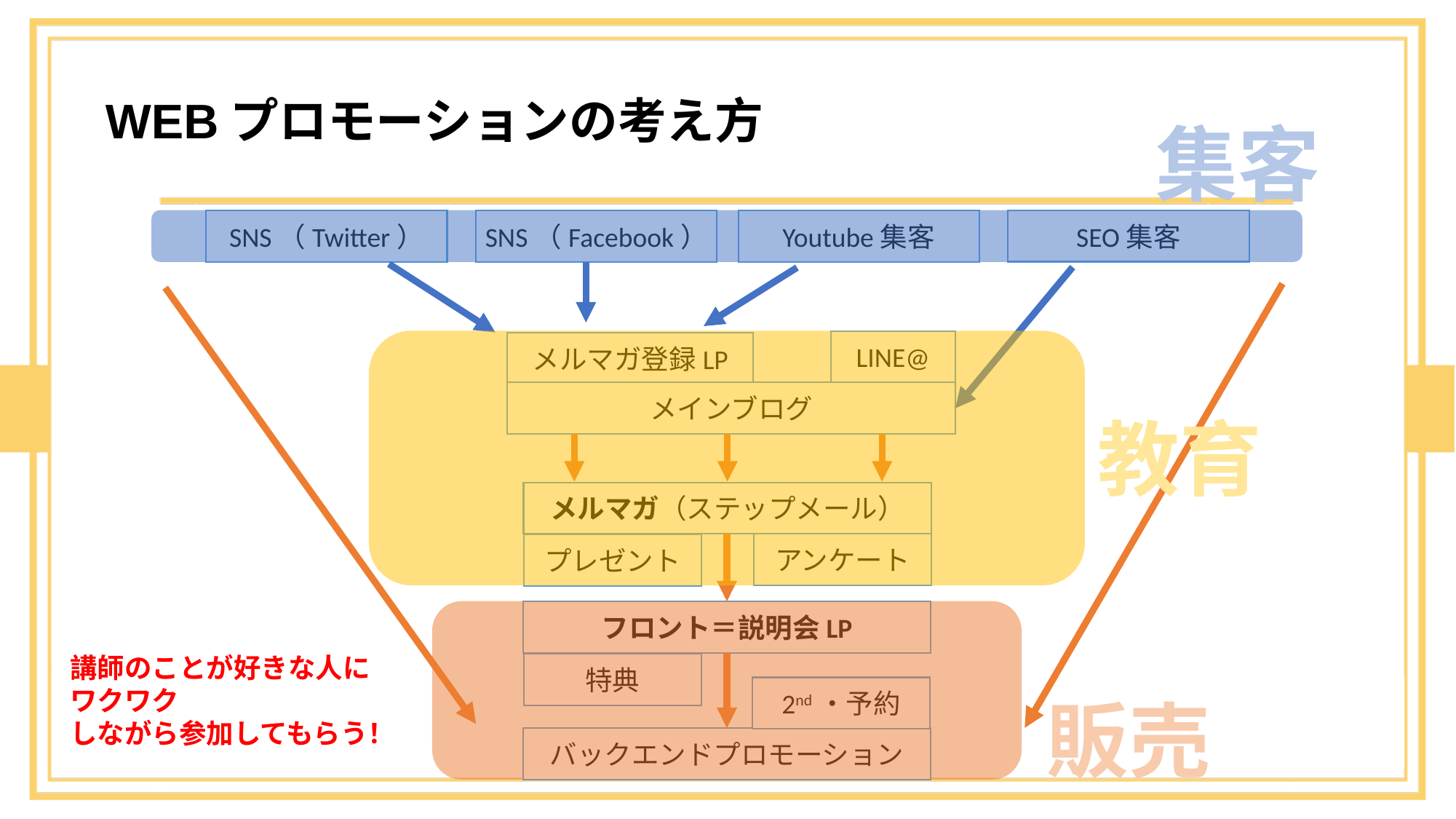

# WEBプロモーションの考え方
集客

SEO集客

SNS（Twitter）

SNS（Facebook）

Youtube集客

LINE@

メルマガ登録LP

メインブログ
教育

メルマガ（ステップメール）

アンケート

プレゼント

フロント＝説明会LP
講師のことが好きな人に
ワクワク
しながら参加してもらう！

特典

2nd・予約
販売

バックエンドプロモーション